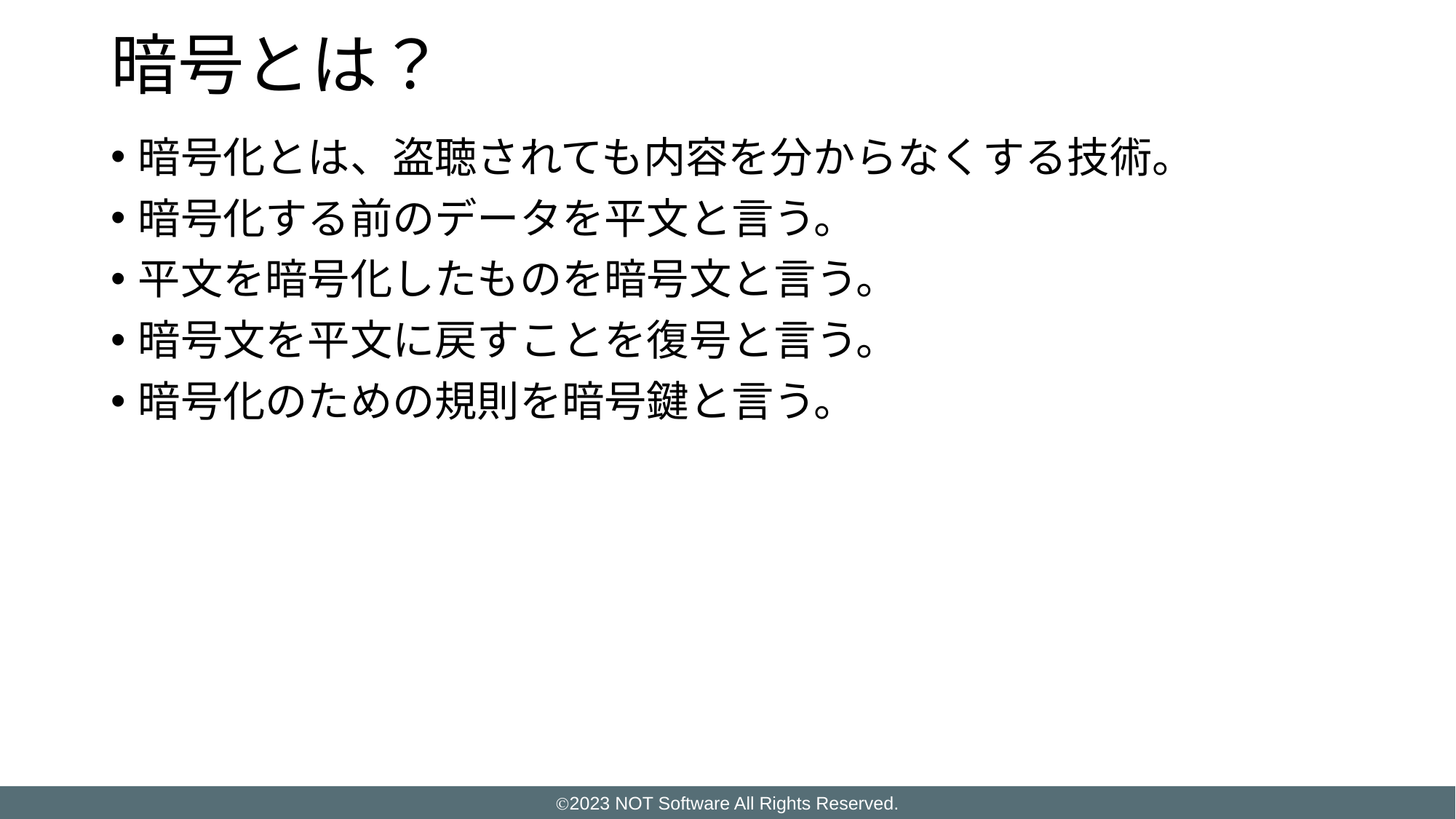

# 暗号とは？
暗号化とは、盗聴されても内容を分からなくする技術。
暗号化する前のデータを平文と言う。
平文を暗号化したものを暗号文と言う。
暗号文を平文に戻すことを復号と言う。
暗号化のための規則を暗号鍵と言う。